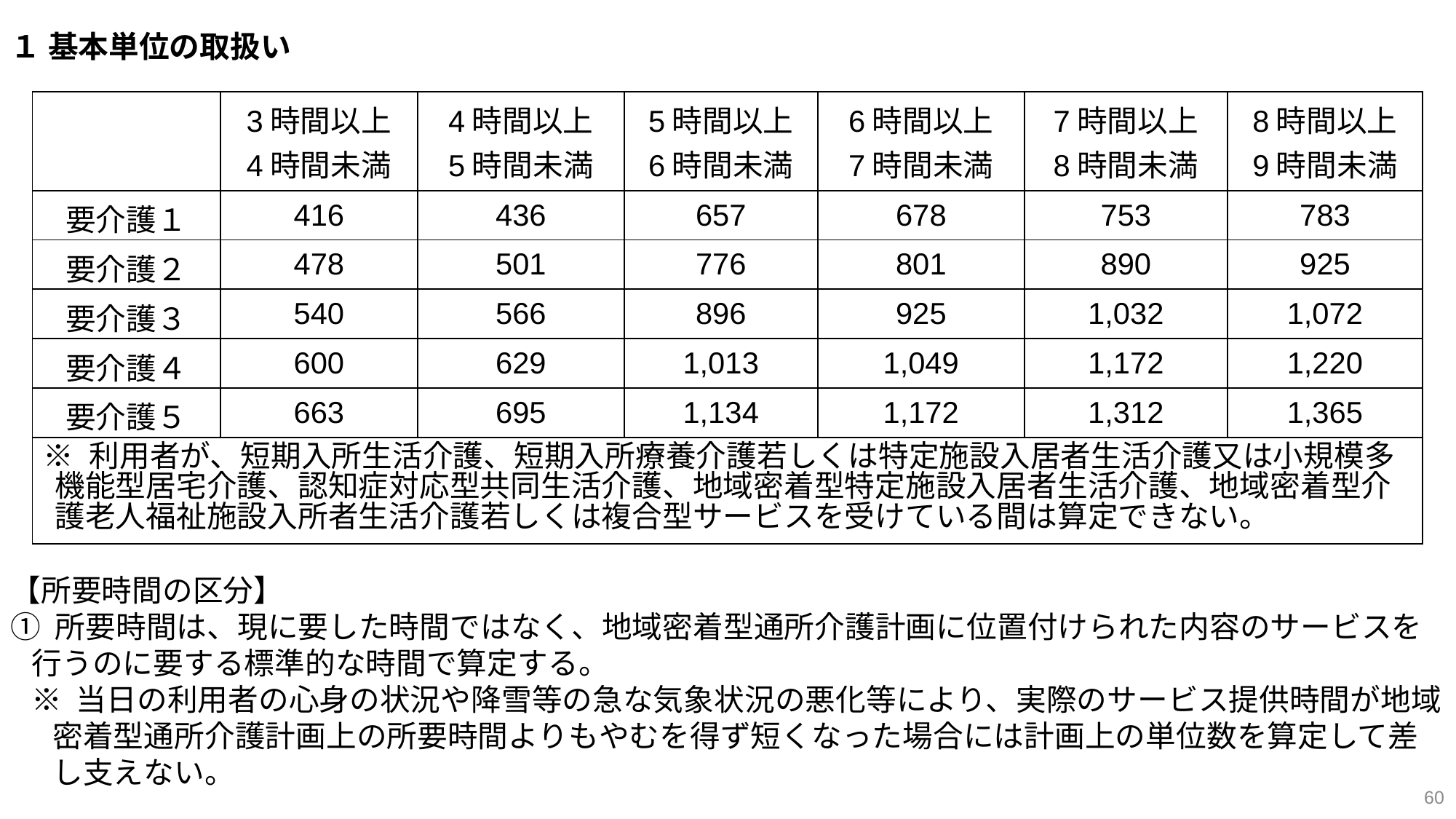

１ 基本単位の取扱い

|  | 3時間以上 4時間未満 | 4時間以上 5時間未満 | 5時間以上 6時間未満 | 6時間以上 7時間未満 | 7時間以上 8時間未満 | 8時間以上 9時間未満 |
| --- | --- | --- | --- | --- | --- | --- |
| 要介護１ | 416 | 436 | 657 | 678 | 753 | 783 |
| 要介護２ | 478 | 501 | 776 | 801 | 890 | 925 |
| 要介護３ | 540 | 566 | 896 | 925 | 1,032 | 1,072 |
| 要介護４ | 600 | 629 | 1,013 | 1,049 | 1,172 | 1,220 |
| 要介護５ | 663 | 695 | 1,134 | 1,172 | 1,312 | 1,365 |
| ※ 利用者が、短期入所生活介護、短期入所療養介護若しくは特定施設入居者生活介護又は小規模多機能型居宅介護、認知症対応型共同生活介護、地域密着型特定施設入居者生活介護、地域密着型介護老人福祉施設入所者生活介護若しくは複合型サービスを受けている間は算定できない。 |  |  |  |  |  |  |
【所要時間の区分】
① 所要時間は、現に要した時間ではなく、地域密着型通所介護計画に位置付けられた内容のサービスを行うのに要する標準的な時間で算定する。
※ 当日の利用者の心身の状況や降雪等の急な気象状況の悪化等により、実際のサービス提供時間が地域密着型通所介護計画上の所要時間よりもやむを得ず短くなった場合には計画上の単位数を算定して差し支えない。
60